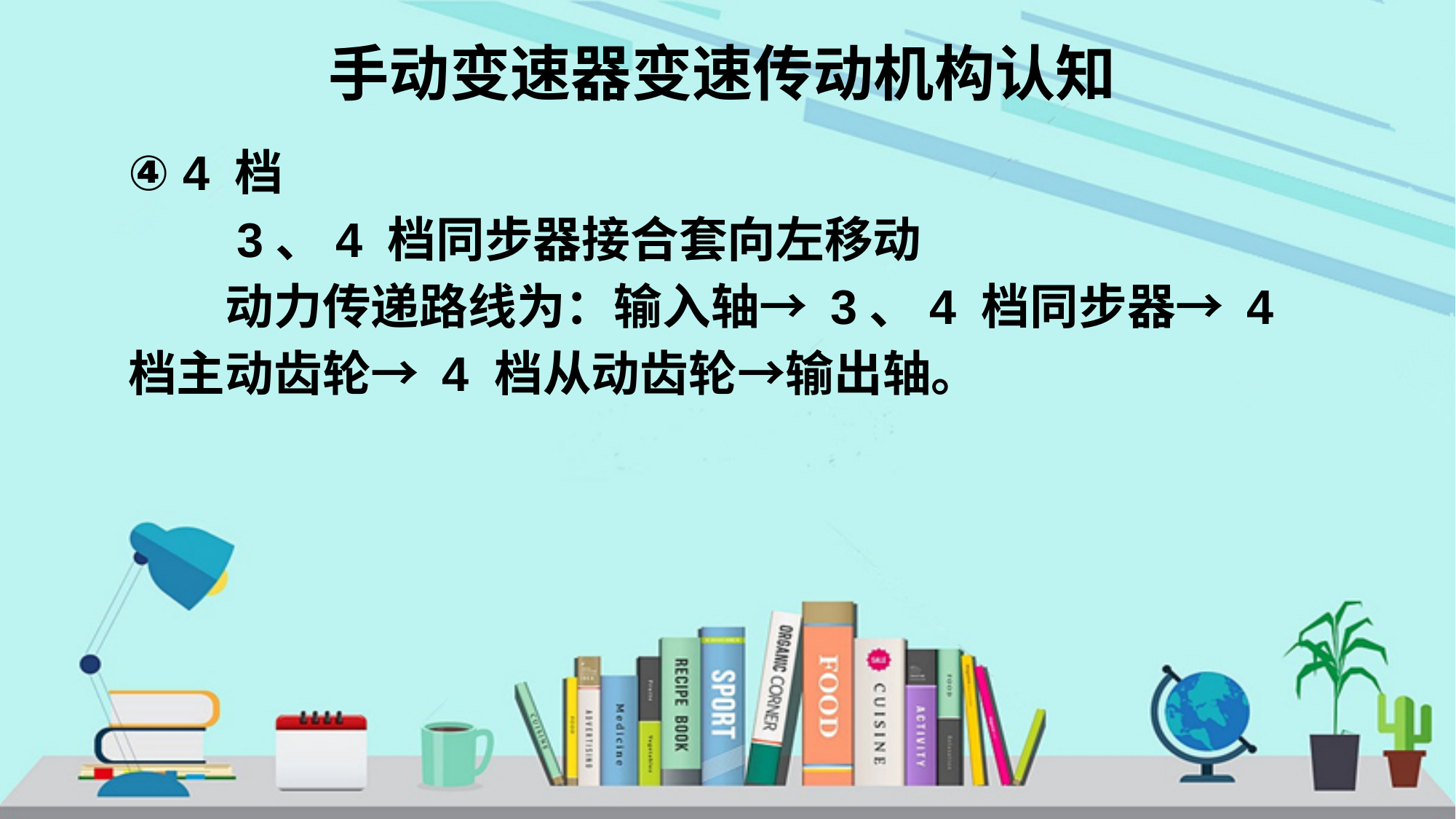

# 手动变速器变速传动机构认知
④ 4 档
　　3、4 档同步器接合套向左移动
　　动力传递路线为：输入轴→ 3、4 档同步器→ 4 档主动齿轮→ 4 档从动齿轮→输出轴。